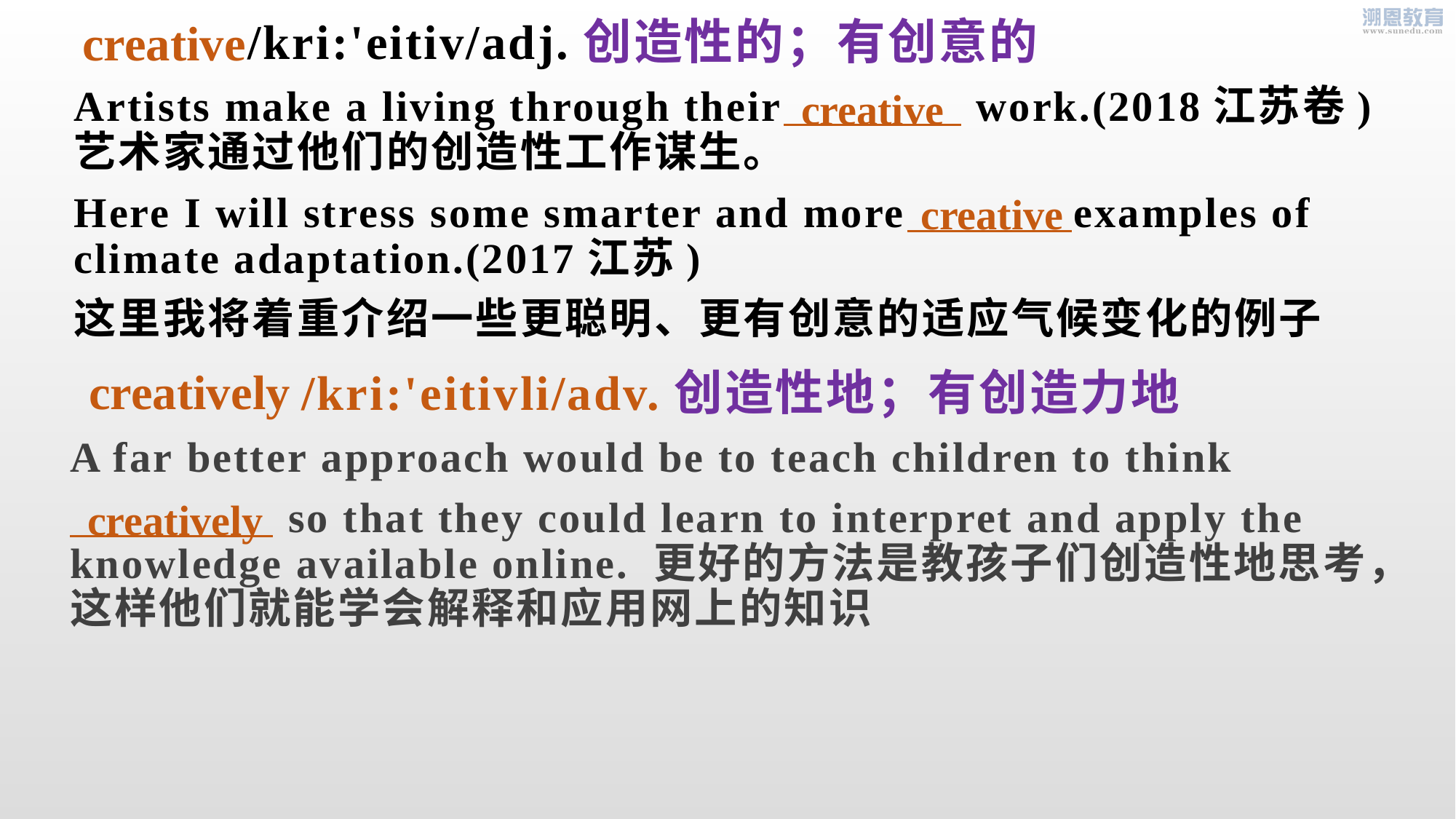

creative
            /kri:'eitiv/adj.创造性的；有创意的
Artists make a living through their               work.(2018江苏卷) 艺术家通过他们的创造性工作谋生。
Here I will stress some smarter and more             examples of climate adaptation.(2017江苏)
这里我将着重介绍一些更聪明、更有创意的适应气候变化的例子
creative
creative
creatively
                /kri:'eitivli/adv.创造性地；有创造力地
A far better approach would be to teach children to think
                 so that they could learn to interpret and apply the knowledge available online. 更好的方法是教孩子们创造性地思考，这样他们就能学会解释和应用网上的知识
creatively